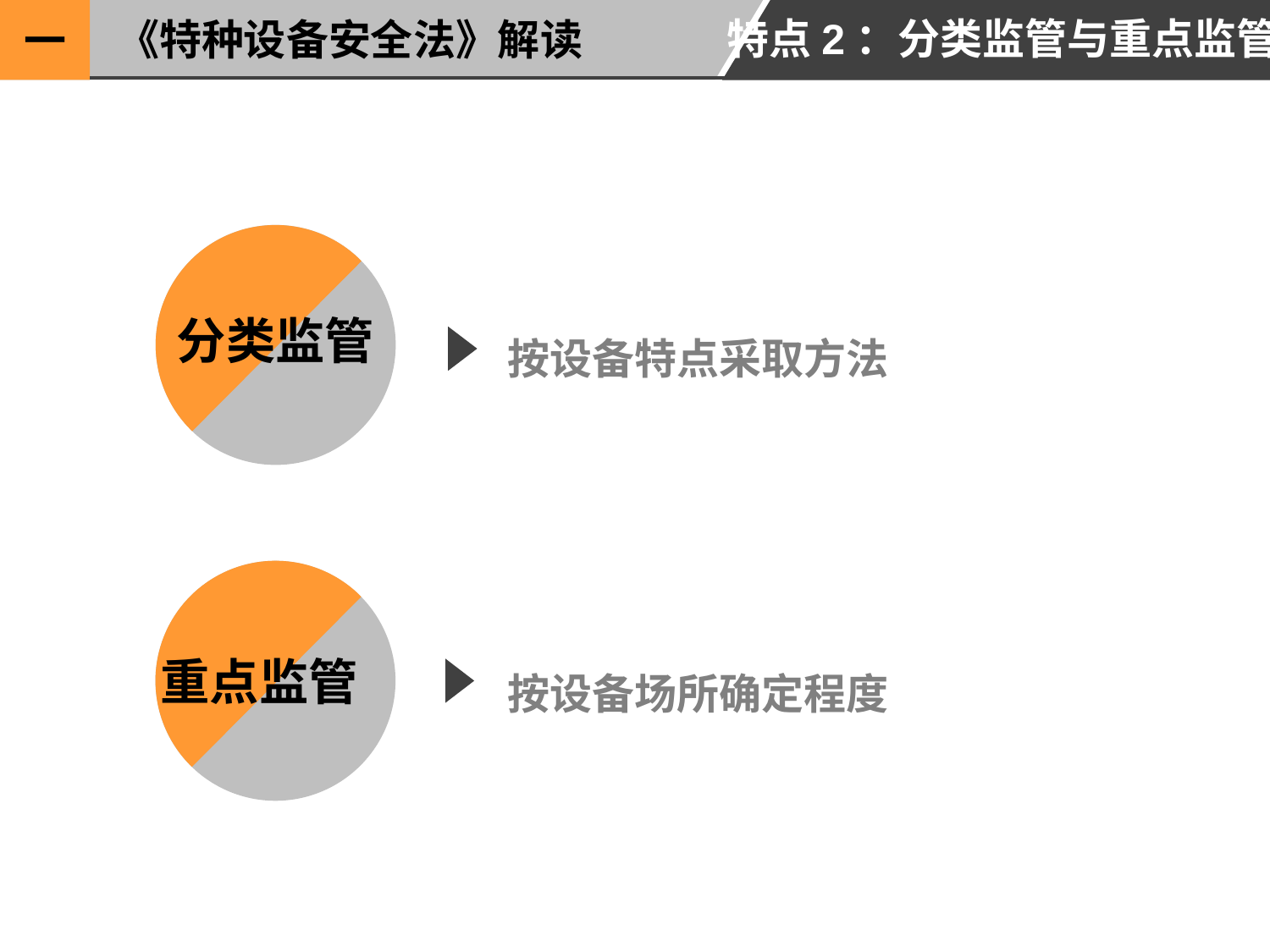

特点2：分类监管与重点监管
《特种设备安全法》解读
一

按设备特点采取方法
分类监管

按设备场所确定程度
重点监管